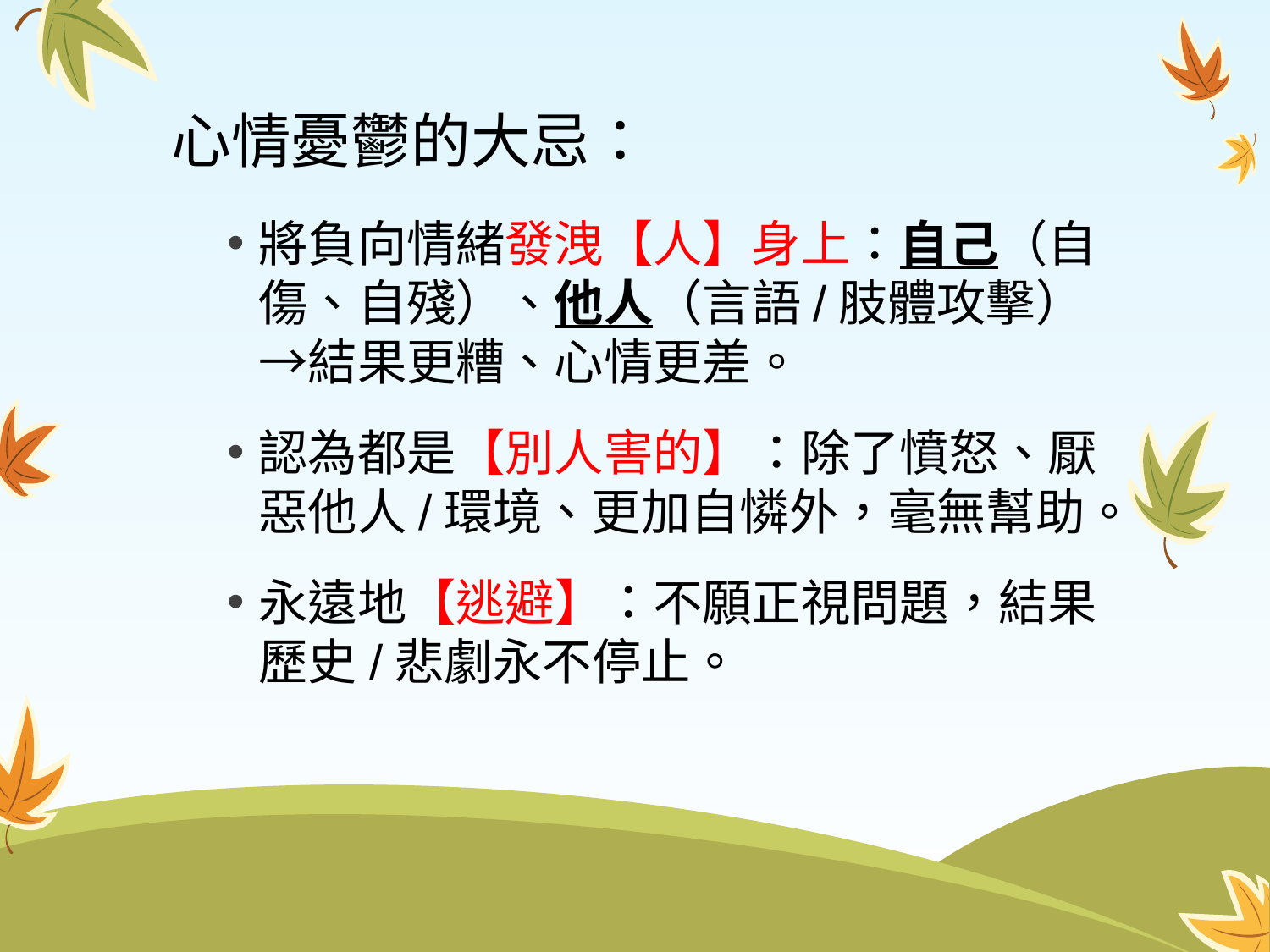

# 心情憂鬱的大忌：
將負向情緒發洩【人】身上：自己（自傷、自殘）、他人（言語/肢體攻擊）→結果更糟、心情更差。
認為都是【別人害的】：除了憤怒、厭惡他人/環境、更加自憐外，毫無幫助。
永遠地【逃避】：不願正視問題，結果歷史/悲劇永不停止。